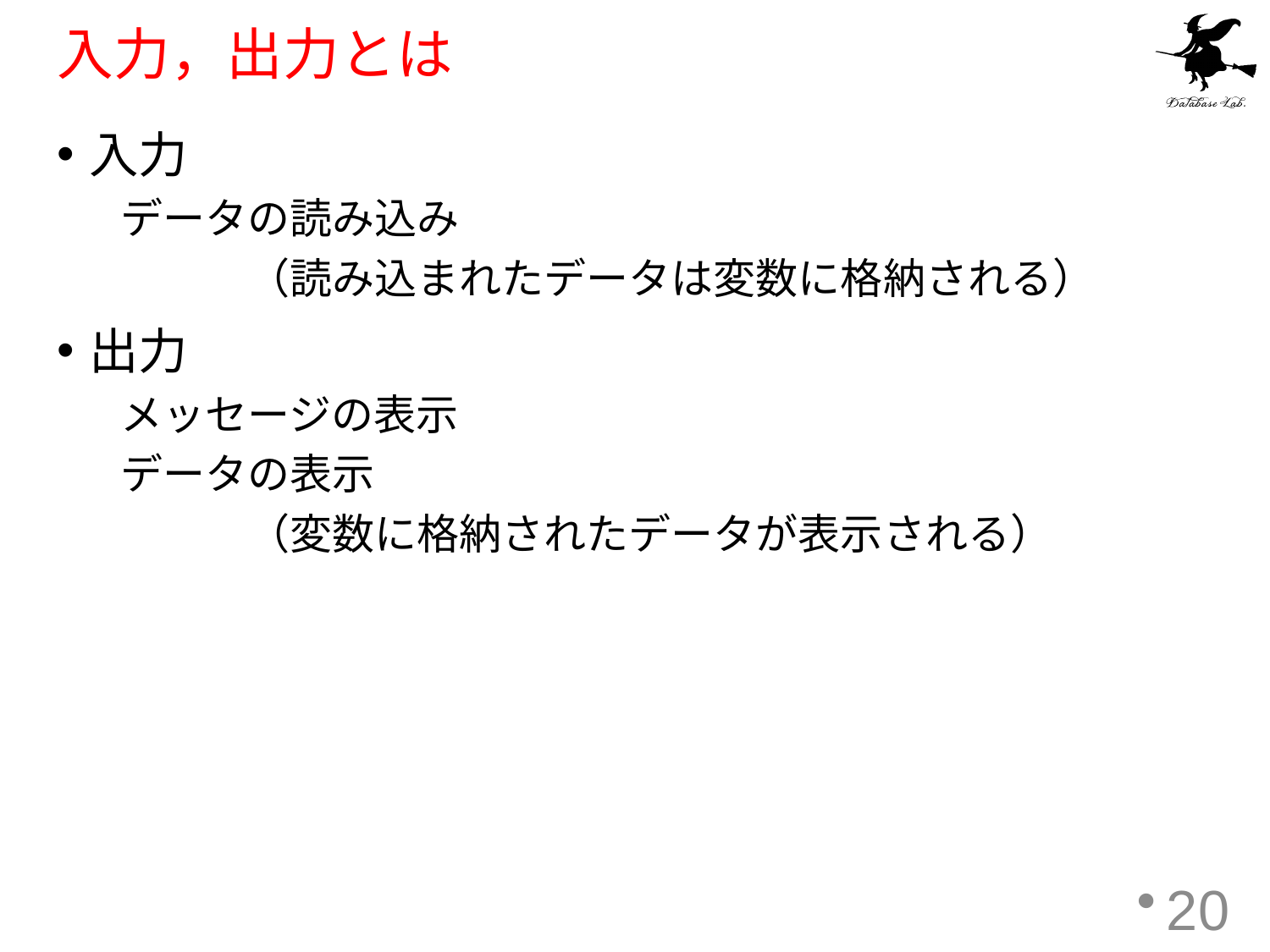

# 入力，出力とは
入力
データの読み込み
	（読み込まれたデータは変数に格納される）
出力
メッセージの表示
データの表示
	（変数に格納されたデータが表示される）
20